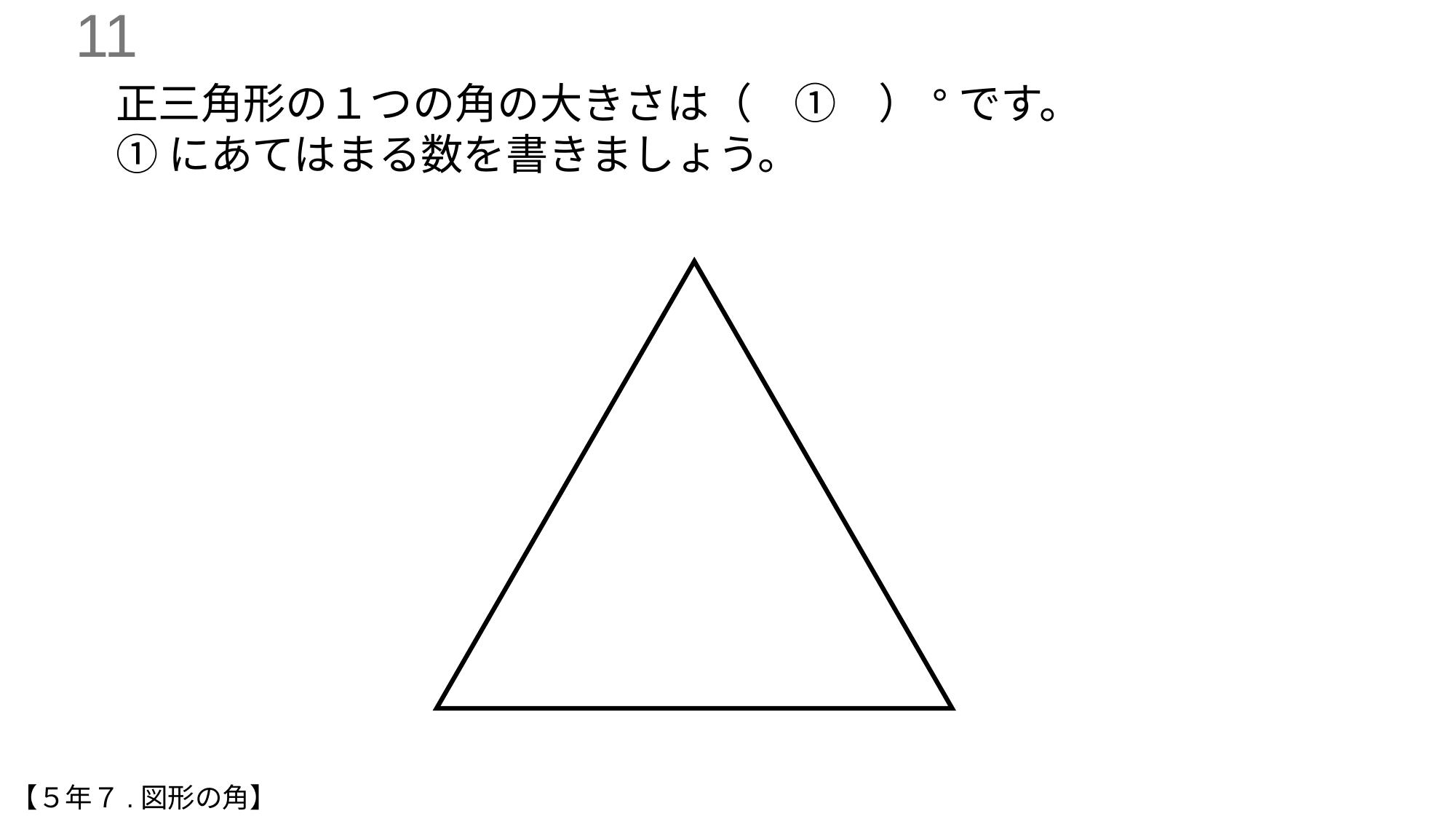

11
正三角形の１つの角の大きさは（　①　）°です。
①にあてはまる数を書きましょう。

【５年７.図形の角】